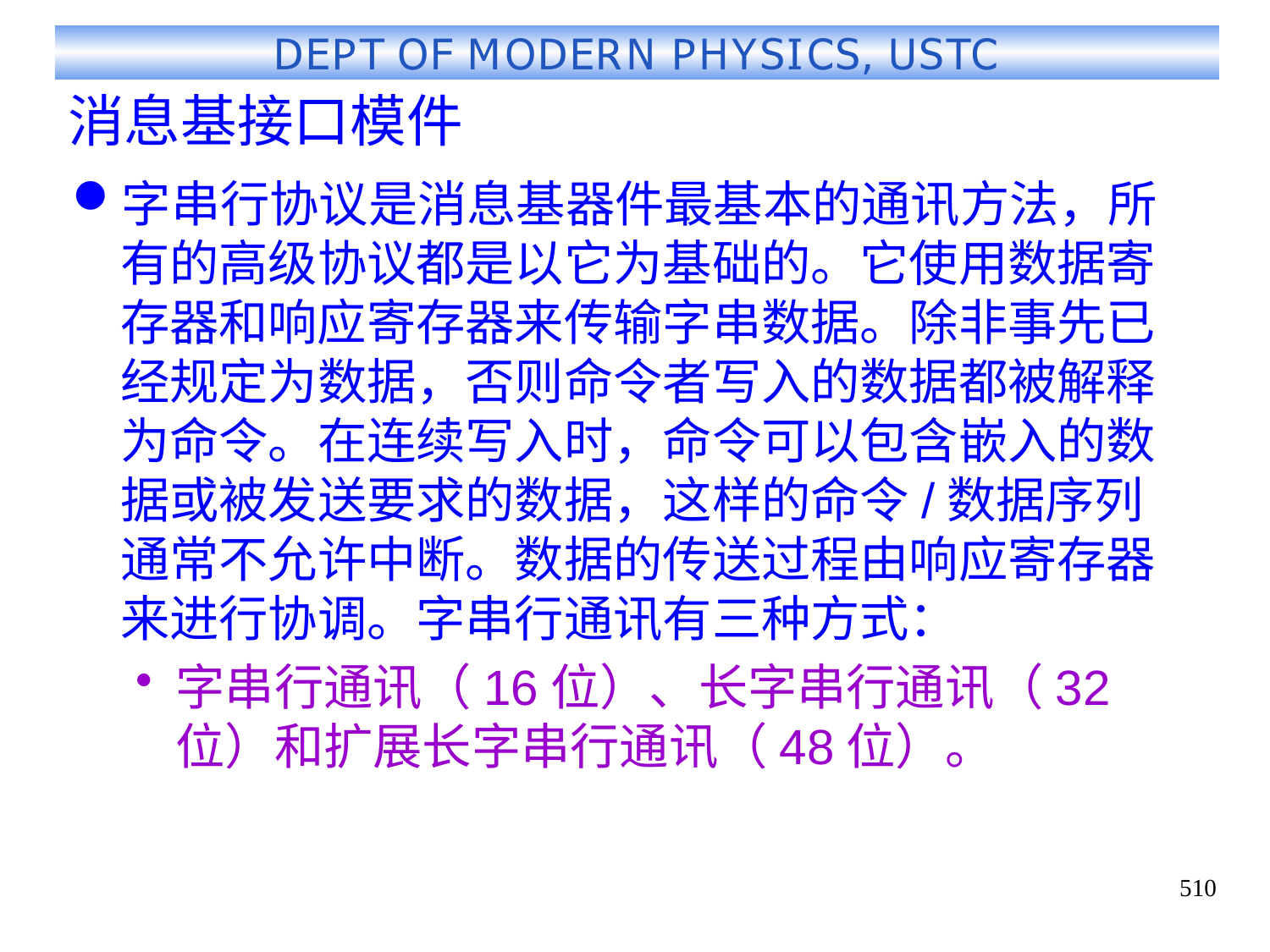

# 消息基接口模件
字串行协议是消息基器件最基本的通讯方法，所有的高级协议都是以它为基础的。它使用数据寄存器和响应寄存器来传输字串数据。除非事先已经规定为数据，否则命令者写入的数据都被解释为命令。在连续写入时，命令可以包含嵌入的数据或被发送要求的数据，这样的命令/数据序列通常不允许中断。数据的传送过程由响应寄存器来进行协调。字串行通讯有三种方式：
字串行通讯（16位）、长字串行通讯（32位）和扩展长字串行通讯（48位）。
510